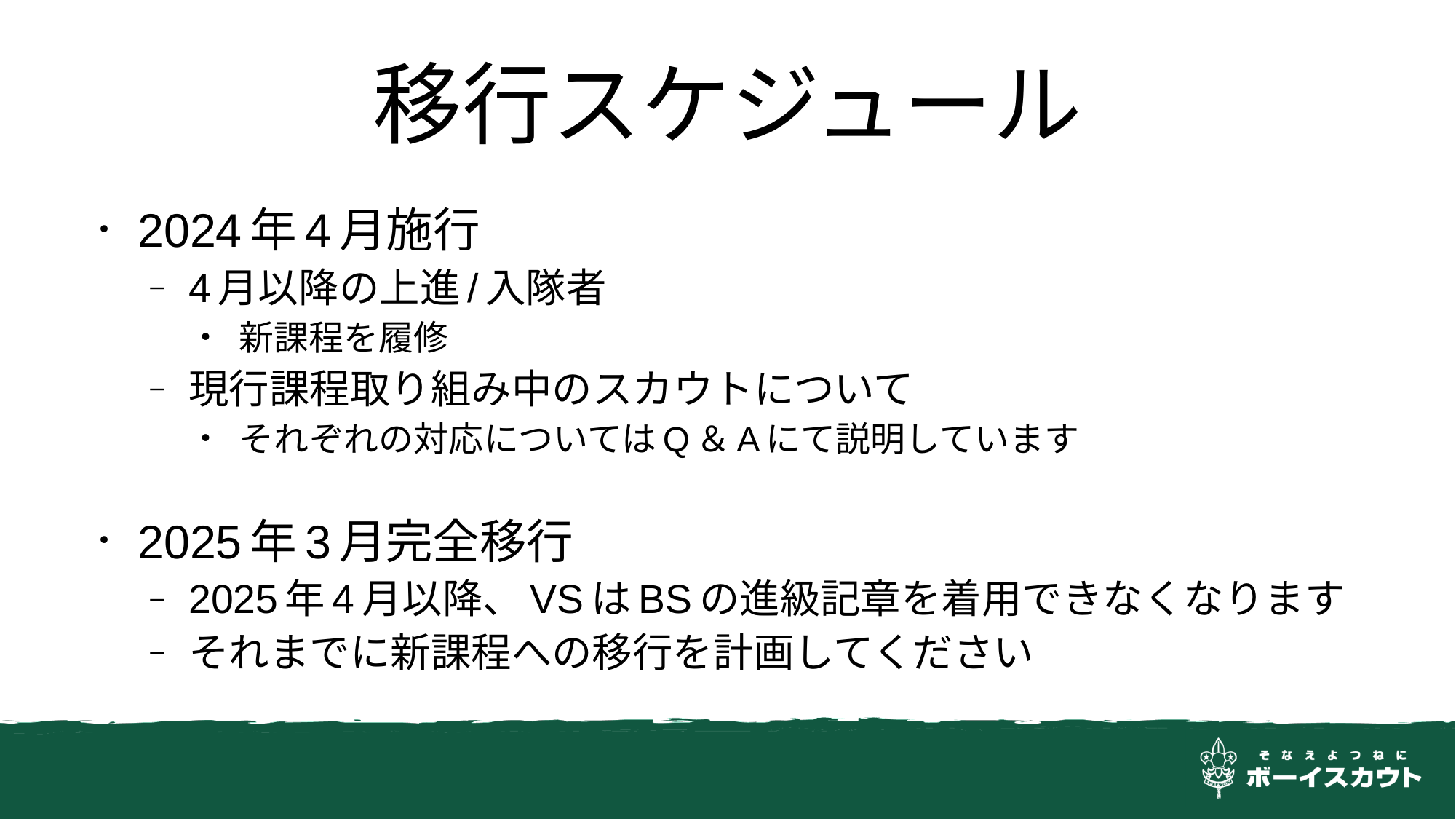

# 移行スケジュール
2024年4月施行
4月以降の上進/入隊者
新課程を履修
現行課程取り組み中のスカウトについて
それぞれの対応についてはQ＆Aにて説明しています

2025年3月完全移行
2025年4月以降、VSはBSの進級記章を着用できなくなります
それまでに新課程への移行を計画してください